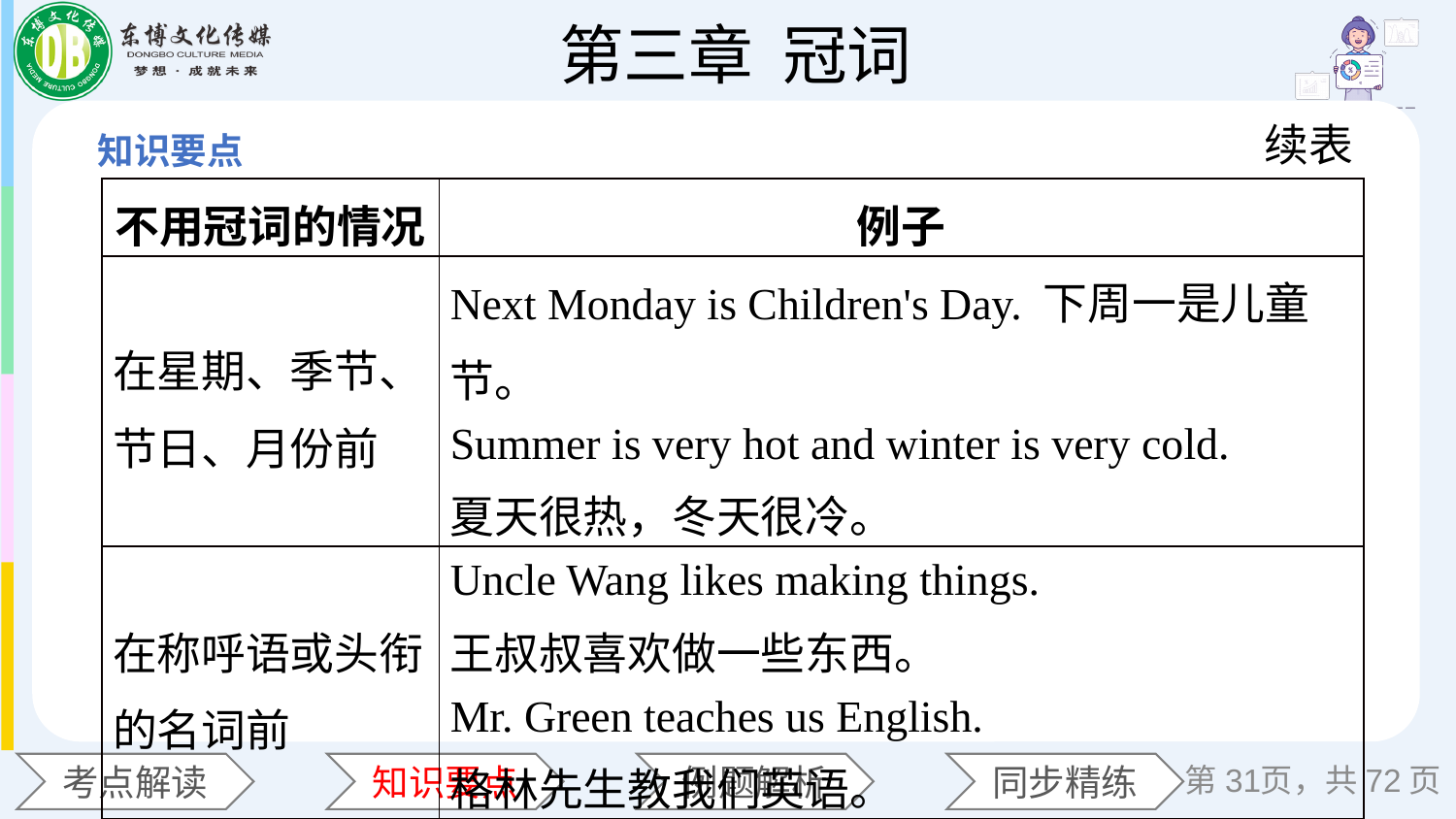

续表
| 不用冠词的情况 | 例子 |
| --- | --- |
| 在星期、季节、节日、月份前 | Next Monday is Children's Day. 下周一是儿童节。 Summer is very hot and winter is very cold. 夏天很热，冬天很冷。 |
| 在称呼语或头衔的名词前 | Uncle Wang likes making things. 王叔叔喜欢做一些东西。 Mr. Green teaches us English. 格林先生教我们英语。 |

第31页，共72页